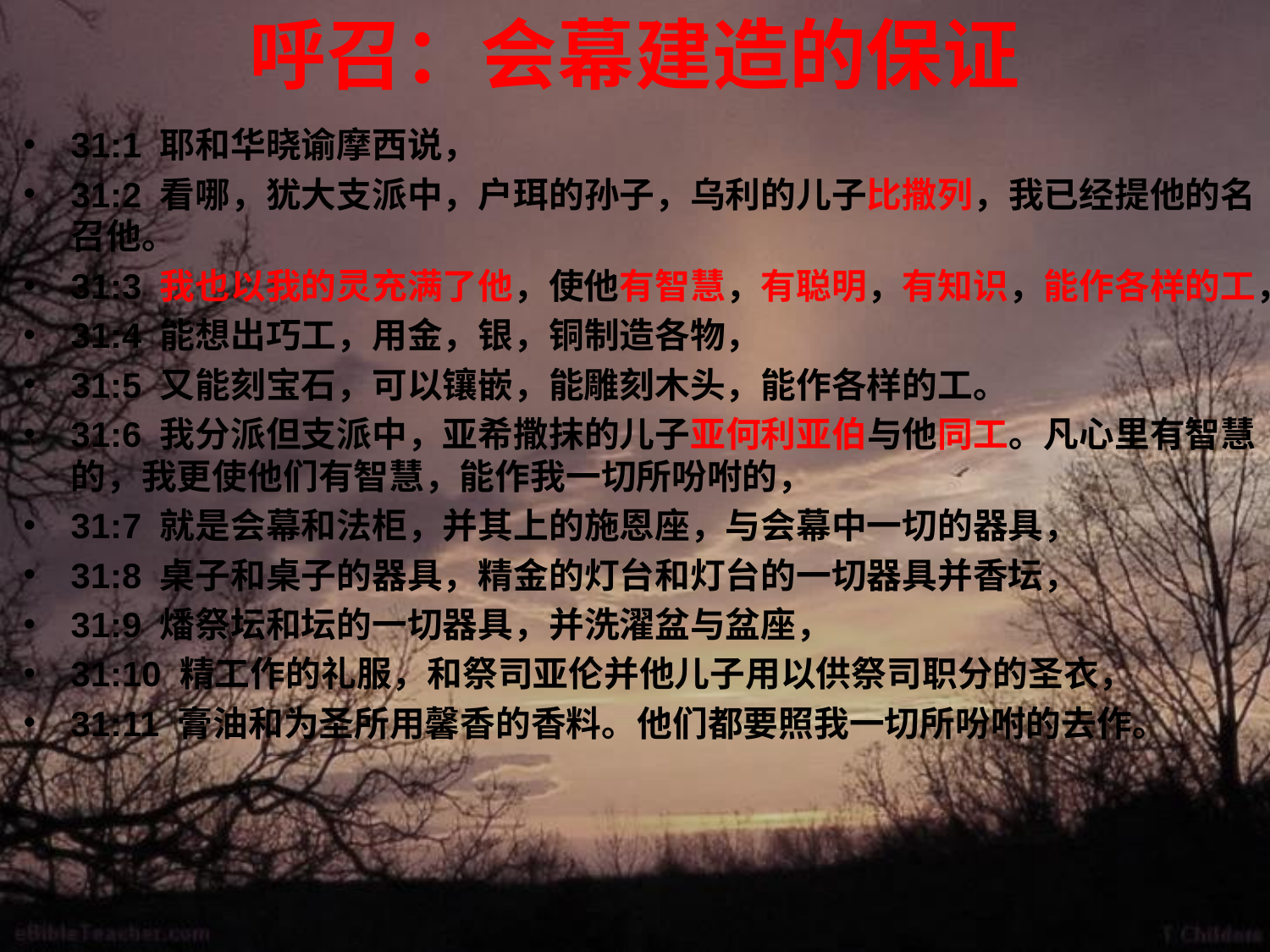

# 呼召：会幕建造的保证
31:1 耶和华晓谕摩西说，
31:2 看哪，犹大支派中，户珥的孙子，乌利的儿子比撒列，我已经提他的名召他。
31:3 我也以我的灵充满了他，使他有智慧，有聪明，有知识，能作各样的工，
31:4 能想出巧工，用金，银，铜制造各物，
31:5 又能刻宝石，可以镶嵌，能雕刻木头，能作各样的工。
31:6 我分派但支派中，亚希撒抹的儿子亚何利亚伯与他同工。凡心里有智慧的，我更使他们有智慧，能作我一切所吩咐的，
31:7 就是会幕和法柜，并其上的施恩座，与会幕中一切的器具，
31:8 桌子和桌子的器具，精金的灯台和灯台的一切器具并香坛，
31:9 燔祭坛和坛的一切器具，并洗濯盆与盆座，
31:10 精工作的礼服，和祭司亚伦并他儿子用以供祭司职分的圣衣，
31:11 膏油和为圣所用馨香的香料。他们都要照我一切所吩咐的去作。